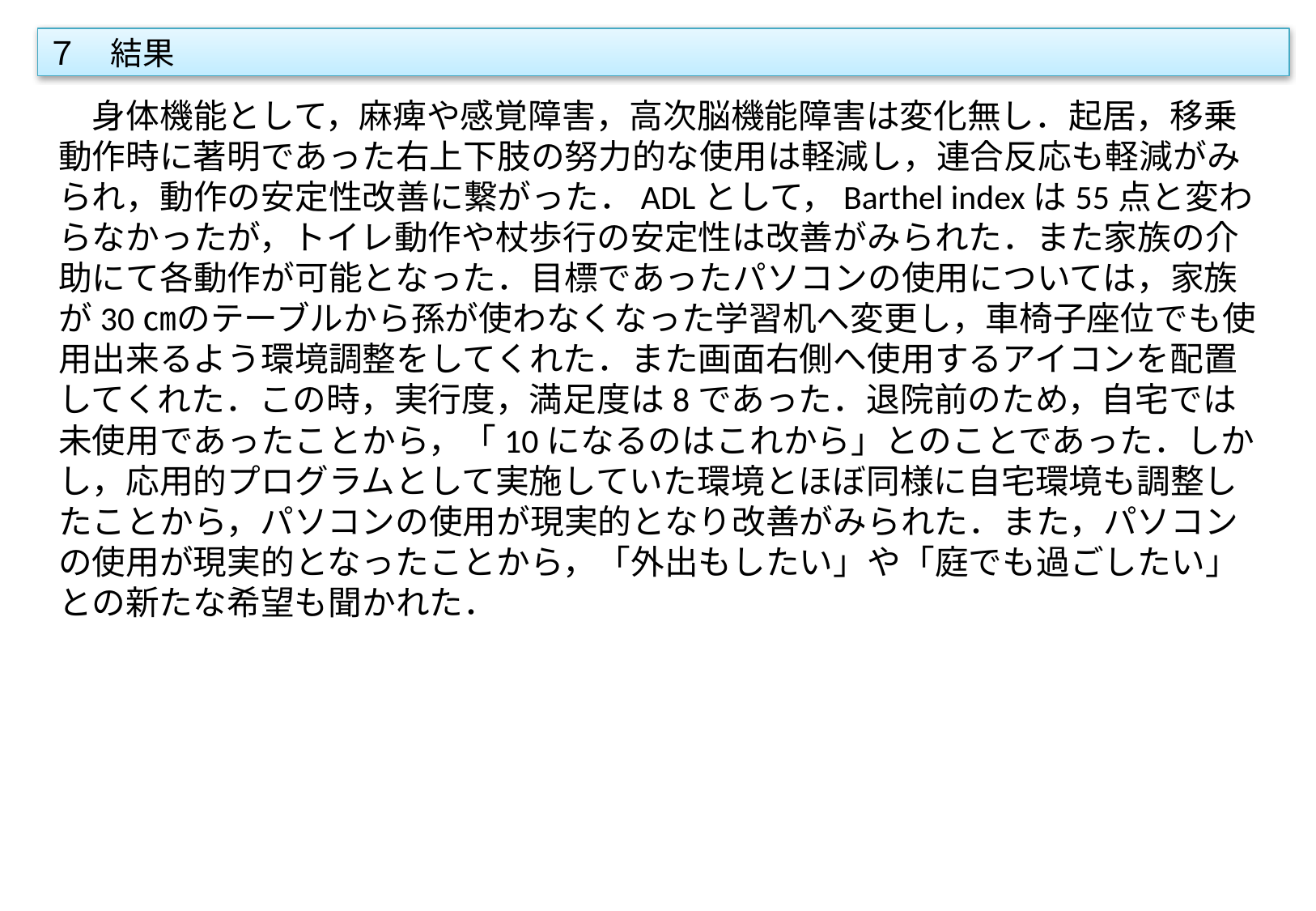

７　結果
　身体機能として，麻痺や感覚障害，高次脳機能障害は変化無し．起居，移乗動作時に著明であった右上下肢の努力的な使用は軽減し，連合反応も軽減がみられ，動作の安定性改善に繋がった．ADLとして，Barthel indexは55点と変わらなかったが，トイレ動作や杖歩行の安定性は改善がみられた．また家族の介助にて各動作が可能となった．目標であったパソコンの使用については，家族が30㎝のテーブルから孫が使わなくなった学習机へ変更し，車椅子座位でも使用出来るよう環境調整をしてくれた．また画面右側へ使用するアイコンを配置してくれた．この時，実行度，満足度は8であった．退院前のため，自宅では未使用であったことから，「10になるのはこれから」とのことであった．しかし，応用的プログラムとして実施していた環境とほぼ同様に自宅環境も調整したことから，パソコンの使用が現実的となり改善がみられた．また，パソコンの使用が現実的となったことから，「外出もしたい」や「庭でも過ごしたい」との新たな希望も聞かれた．